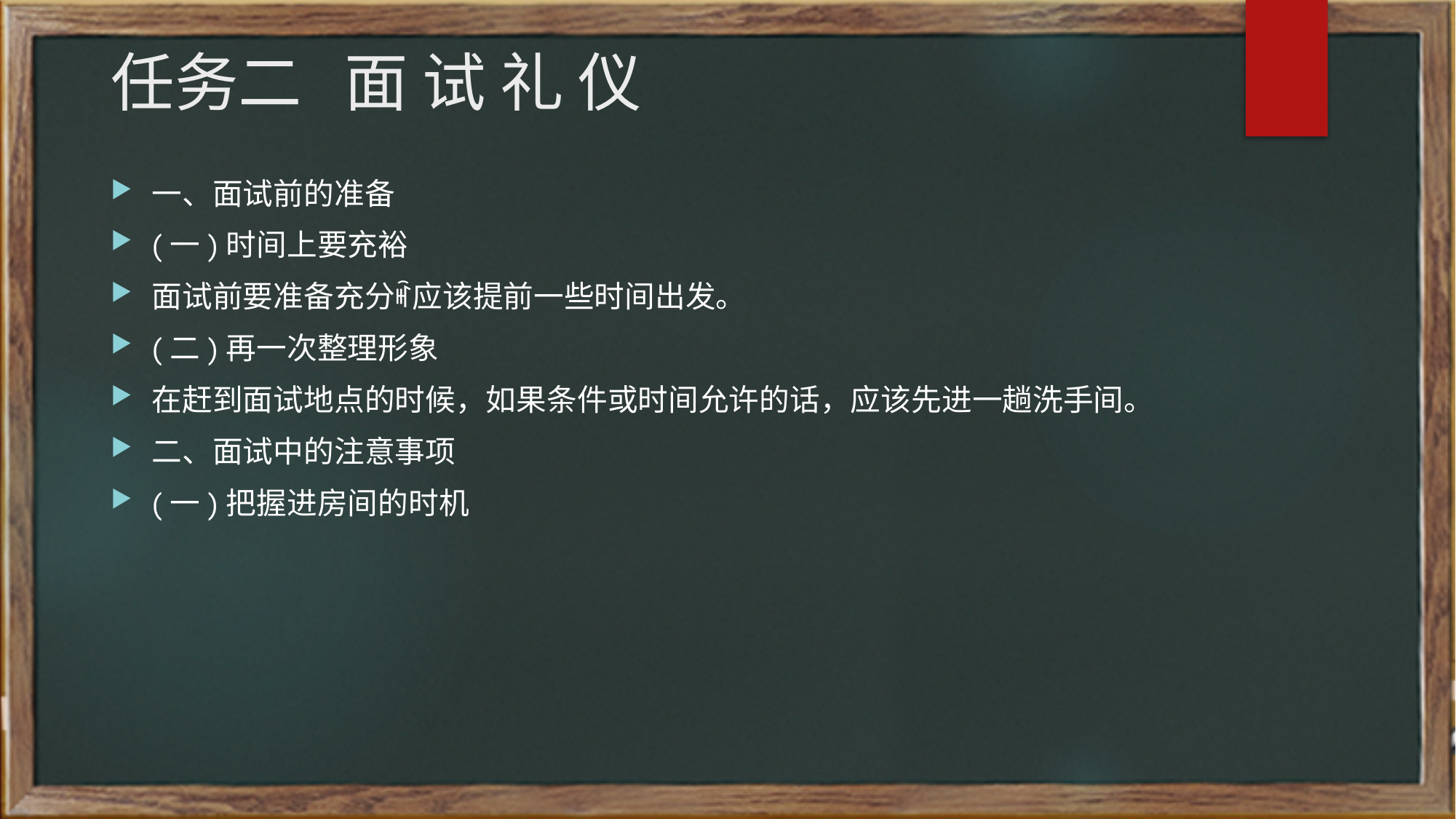

# 任务二   面 试 礼 仪
一、面试前的准备
(一)时间上要充裕
面试前要准备充分ꎬ应该提前一些时间出发。
(二)再一次整理形象
在赶到面试地点的时候，如果条件或时间允许的话，应该先进一趟洗手间。
二、面试中的注意事项
(一)把握进房间的时机